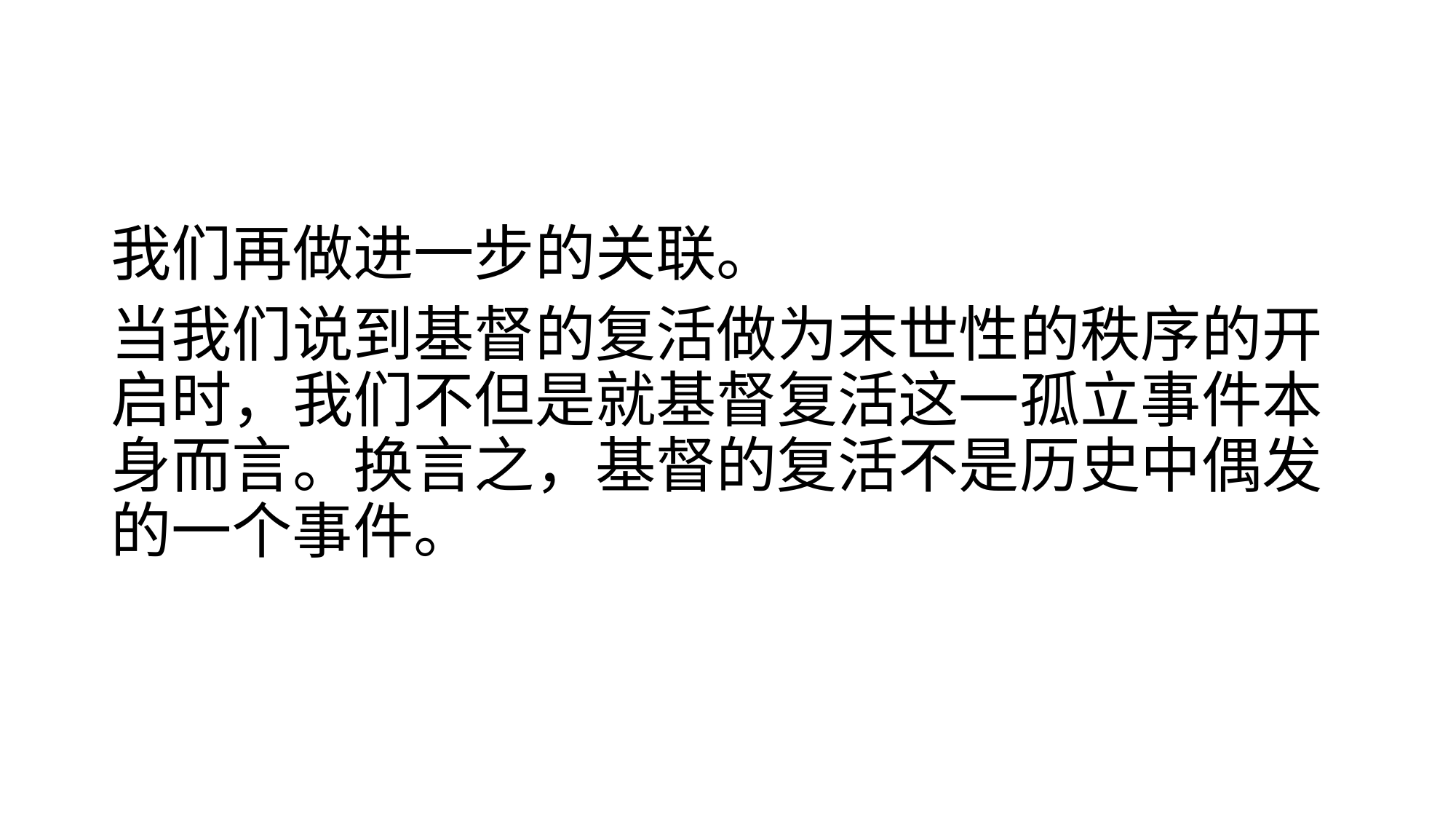

#
我们再做进一步的关联。
当我们说到基督的复活做为末世性的秩序的开启时，我们不但是就基督复活这一孤立事件本身而言。换言之，基督的复活不是历史中偶发的一个事件。